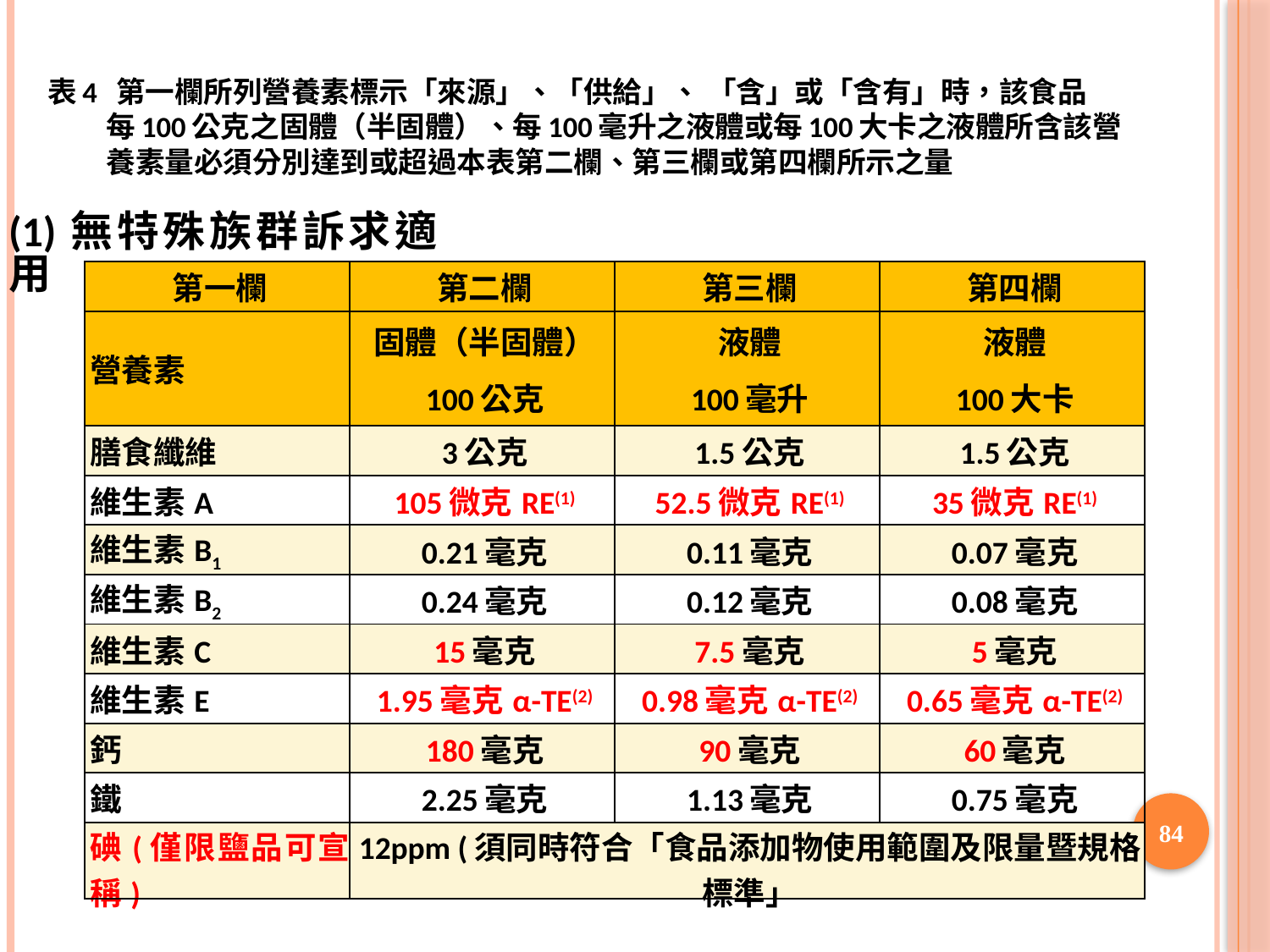

表4  第一欄所列營養素標示「來源」、「供給」、 「含」或「含有」時，該食品
         每100公克之固體（半固體）、每100毫升之液體或每100大卡之液體所含該營
         養素量必須分別達到或超過本表第二欄、第三欄或第四欄所示之量
(1)無特殊族群訴求適用
| 第一欄 | 第二欄 | 第三欄 | 第四欄 |
| --- | --- | --- | --- |
| 營養素 | 固體（半固體） 100公克 | 液體 100毫升 | 液體 100大卡 |
| 膳食纖維 | 3公克 | 1.5公克 | 1.5公克 |
| 維生素A | 105微克RE(1) | 52.5微克RE(1) | 35微克RE(1) |
| 維生素B1 | 0.21毫克 | 0.11毫克 | 0.07毫克 |
| 維生素B2 | 0.24毫克 | 0.12毫克 | 0.08毫克 |
| 維生素C | 15毫克 | 7.5毫克 | 5毫克 |
| 維生素E | 1.95毫克α-TE(2) | 0.98毫克α-TE(2) | 0.65毫克α-TE(2) |
| 鈣 | 180毫克 | 90毫克 | 60毫克 |
| 鐵 | 2.25毫克 | 1.13毫克 | 0.75毫克 |
| 碘(僅限鹽品可宣稱) | 12ppm (須同時符合「食品添加物使用範圍及限量暨規格標準」 |  |  |
84